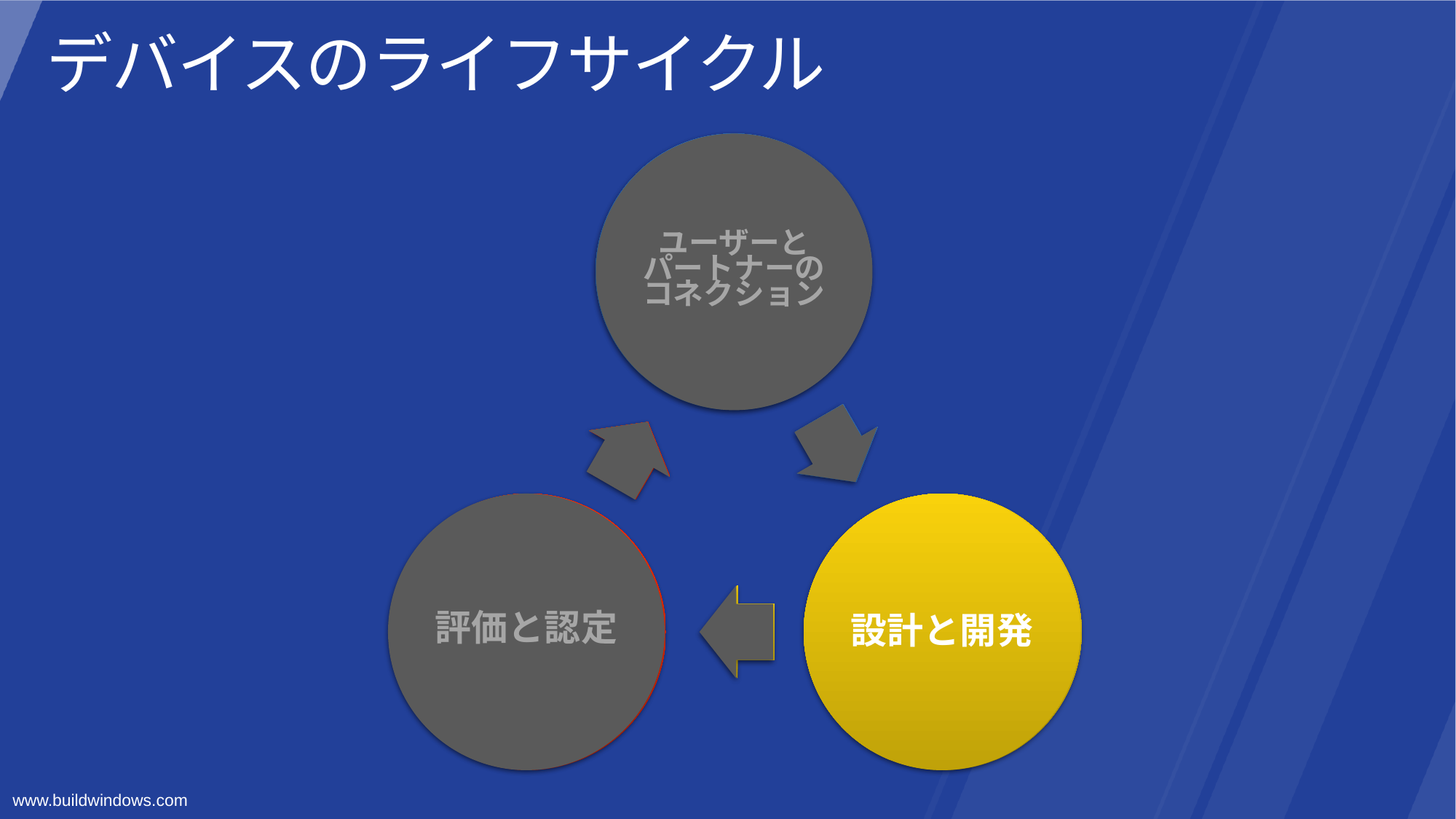

# デバイスのライフサイクル
ユーザーとパートナーのコネクション

設計と開発

評価と認定

ユーザーと
パートナーのコネクション

設計と開発

評価と認定